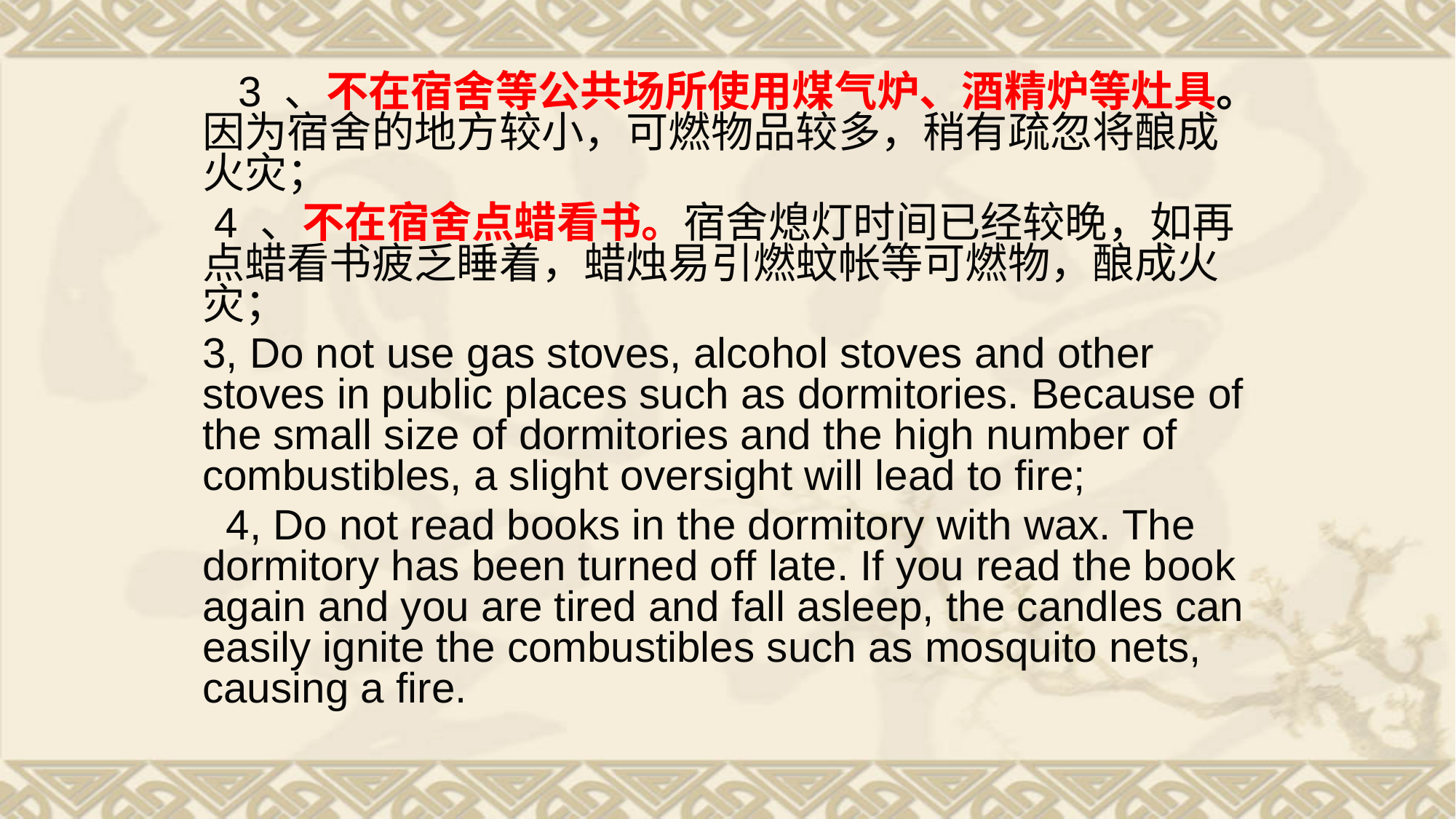

3 、不在宿舍等公共场所使用煤气炉、酒精炉等灶具。因为宿舍的地方较小，可燃物品较多，稍有疏忽将酿成火灾；
 4 、不在宿舍点蜡看书。宿舍熄灯时间已经较晚，如再点蜡看书疲乏睡着，蜡烛易引燃蚊帐等可燃物，酿成火灾；
3, Do not use gas stoves, alcohol stoves and other stoves in public places such as dormitories. Because of the small size of dormitories and the high number of combustibles, a slight oversight will lead to fire;
  4, Do not read books in the dormitory with wax. The dormitory has been turned off late. If you read the book again and you are tired and fall asleep, the candles can easily ignite the combustibles such as mosquito nets, causing a fire.